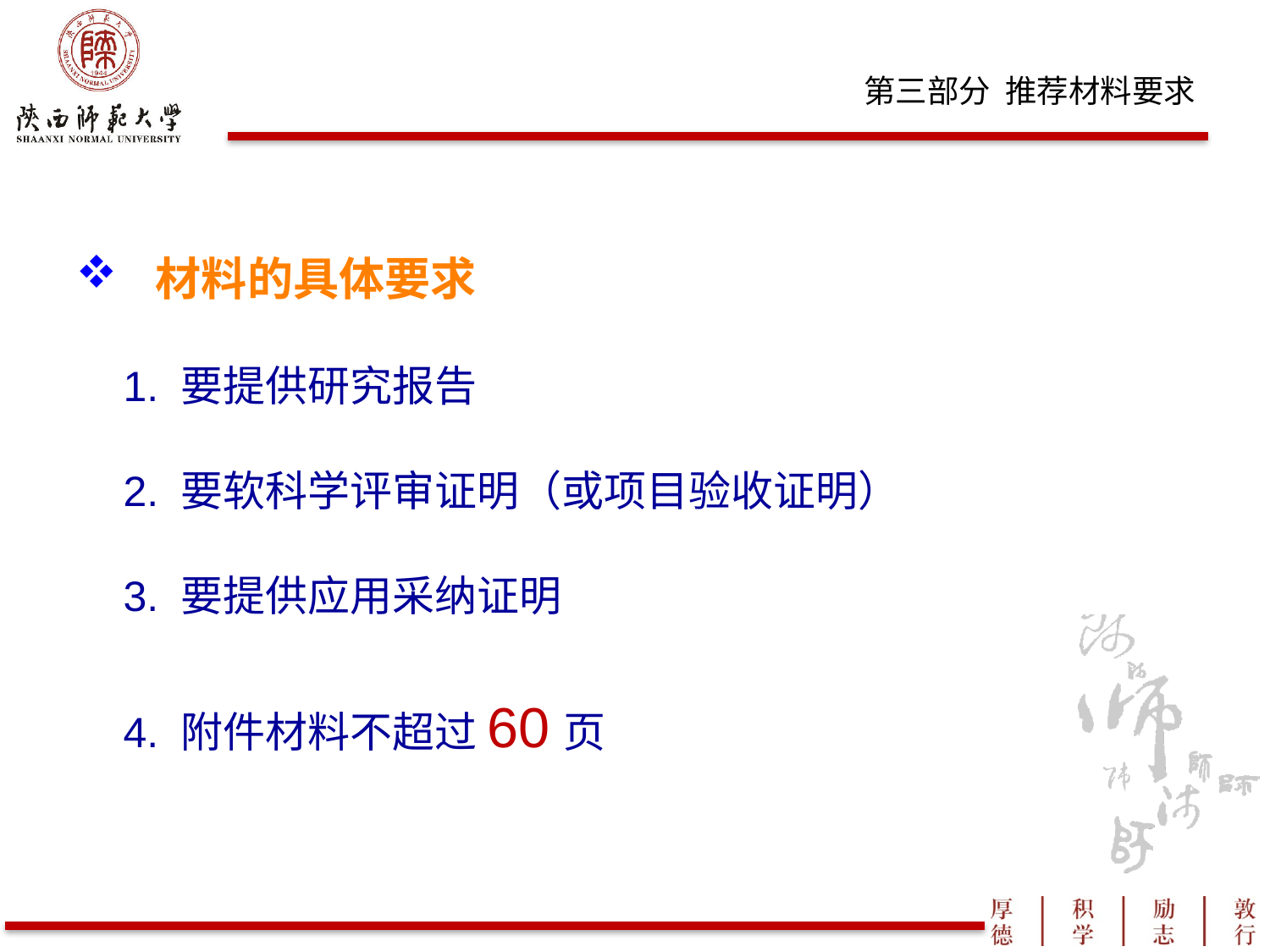

材料的具体要求
    1. 要提供研究报告
    2. 要软科学评审证明（或项目验收证明）
    3. 要提供应用采纳证明
    4. 附件材料不超过60页